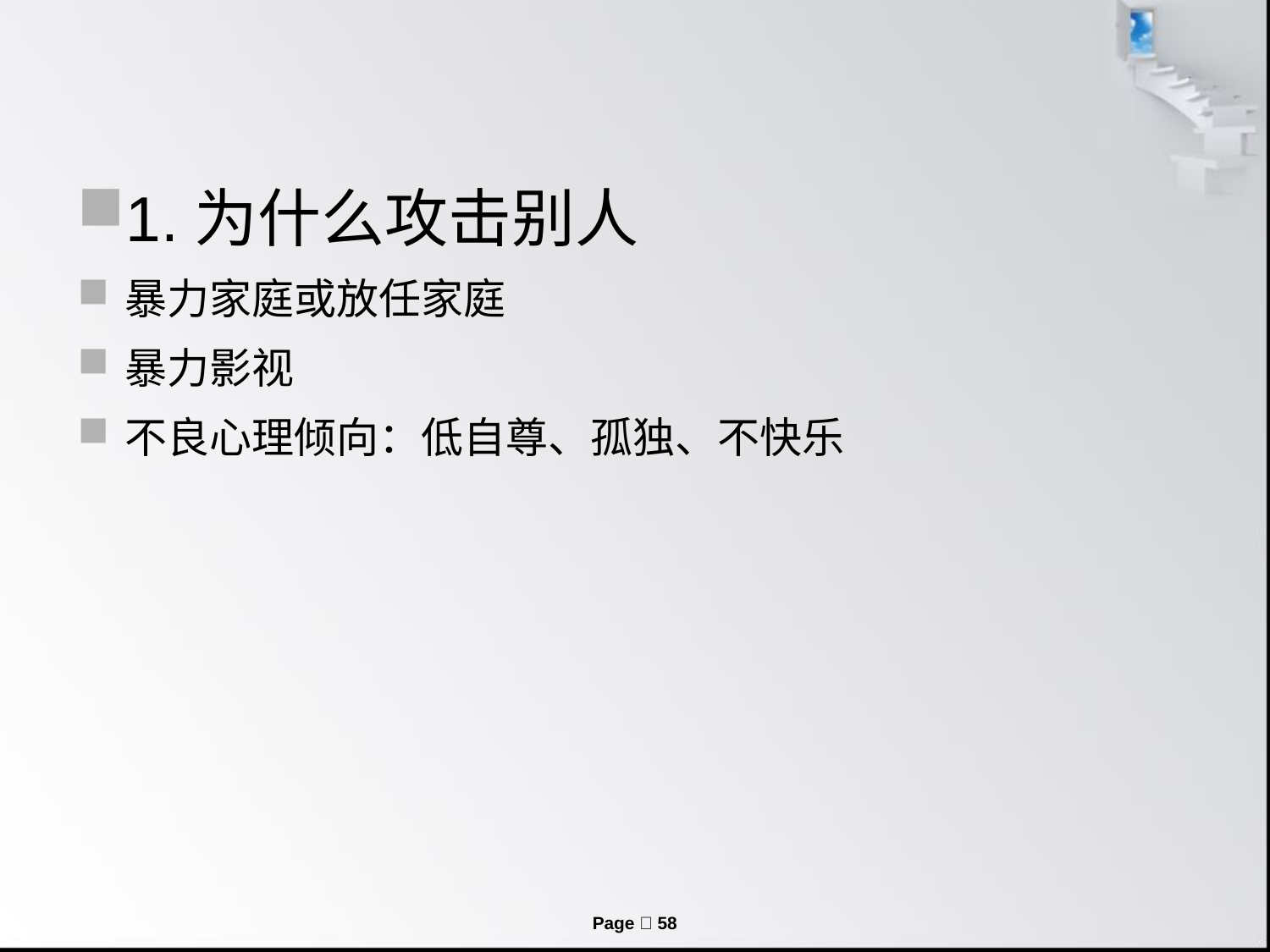

#
1.为什么攻击别人
暴力家庭或放任家庭
暴力影视
不良心理倾向：低自尊、孤独、不快乐